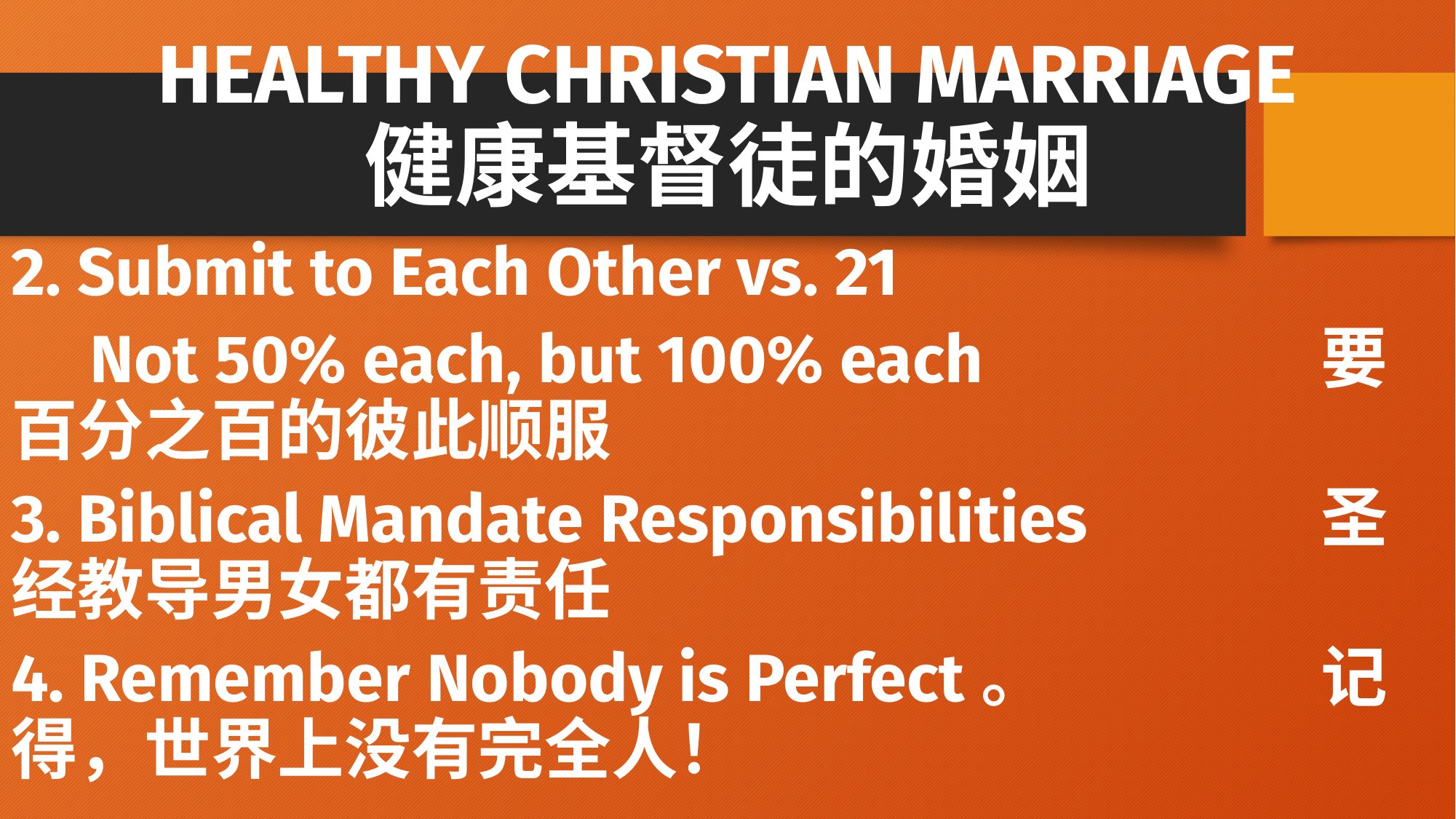

# HEALTHY CHRISTIAN MARRIAGE 健康基督徒的婚姻
2. Submit to Each Other vs. 21
     Not 50% each, but 100% each                  	要百分之百的彼此顺服
3. Biblical Mandate Responsibilities              	圣经教导男女都有责任
4. Remember Nobody is Perfect。                 	记得，世界上没有完全人！